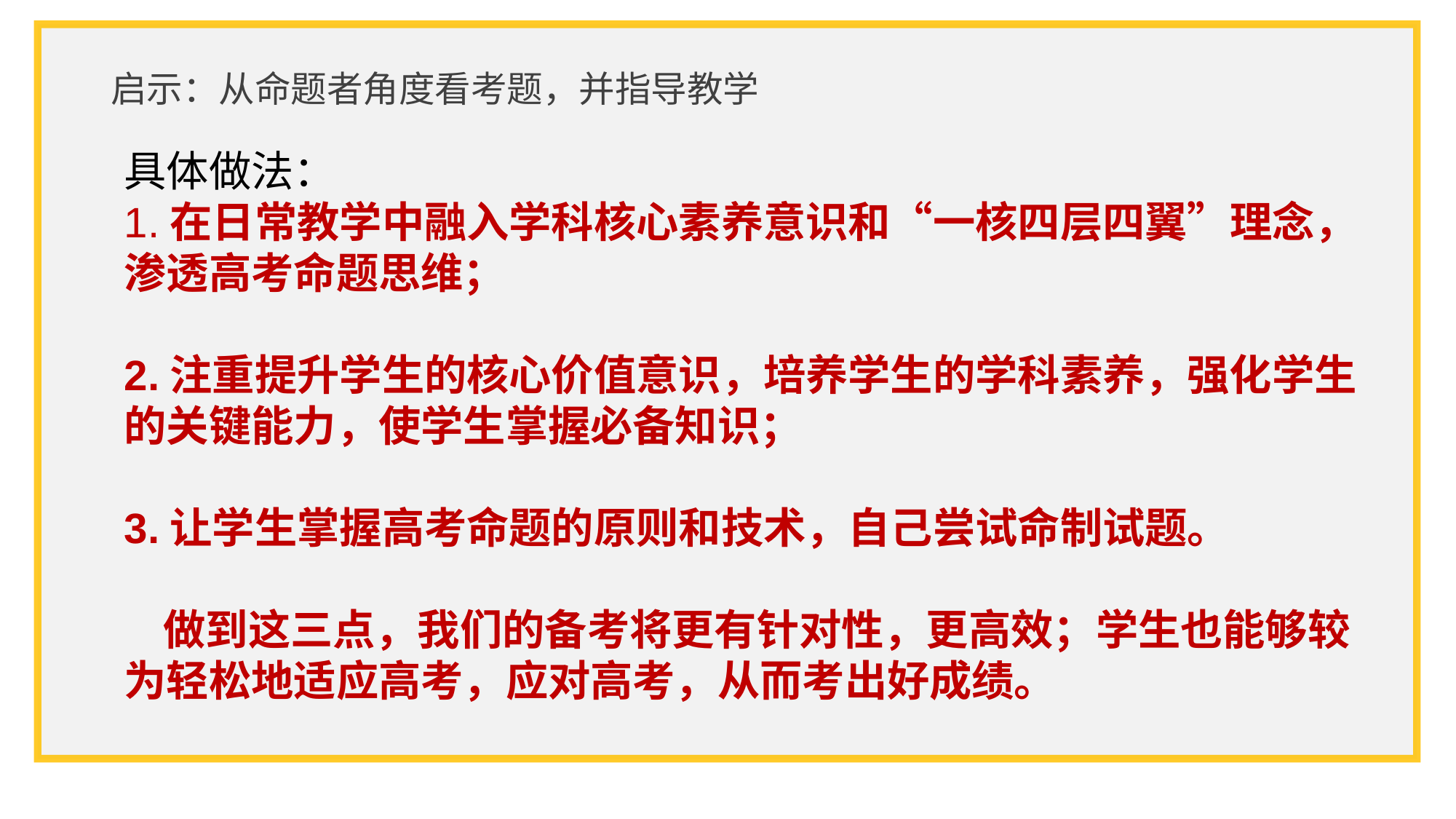

# 启示：从命题者角度看考题，并指导教学
具体做法：
1.在日常教学中融入学科核心素养意识和“一核四层四翼”理念，渗透高考命题思维；

2.注重提升学生的核心价值意识，培养学生的学科素养，强化学生的关键能力，使学生掌握必备知识；

3.让学生掌握高考命题的原则和技术，自己尝试命制试题。

   做到这三点，我们的备考将更有针对性，更高效；学生也能够较为轻松地适应高考，应对高考，从而考出好成绩。